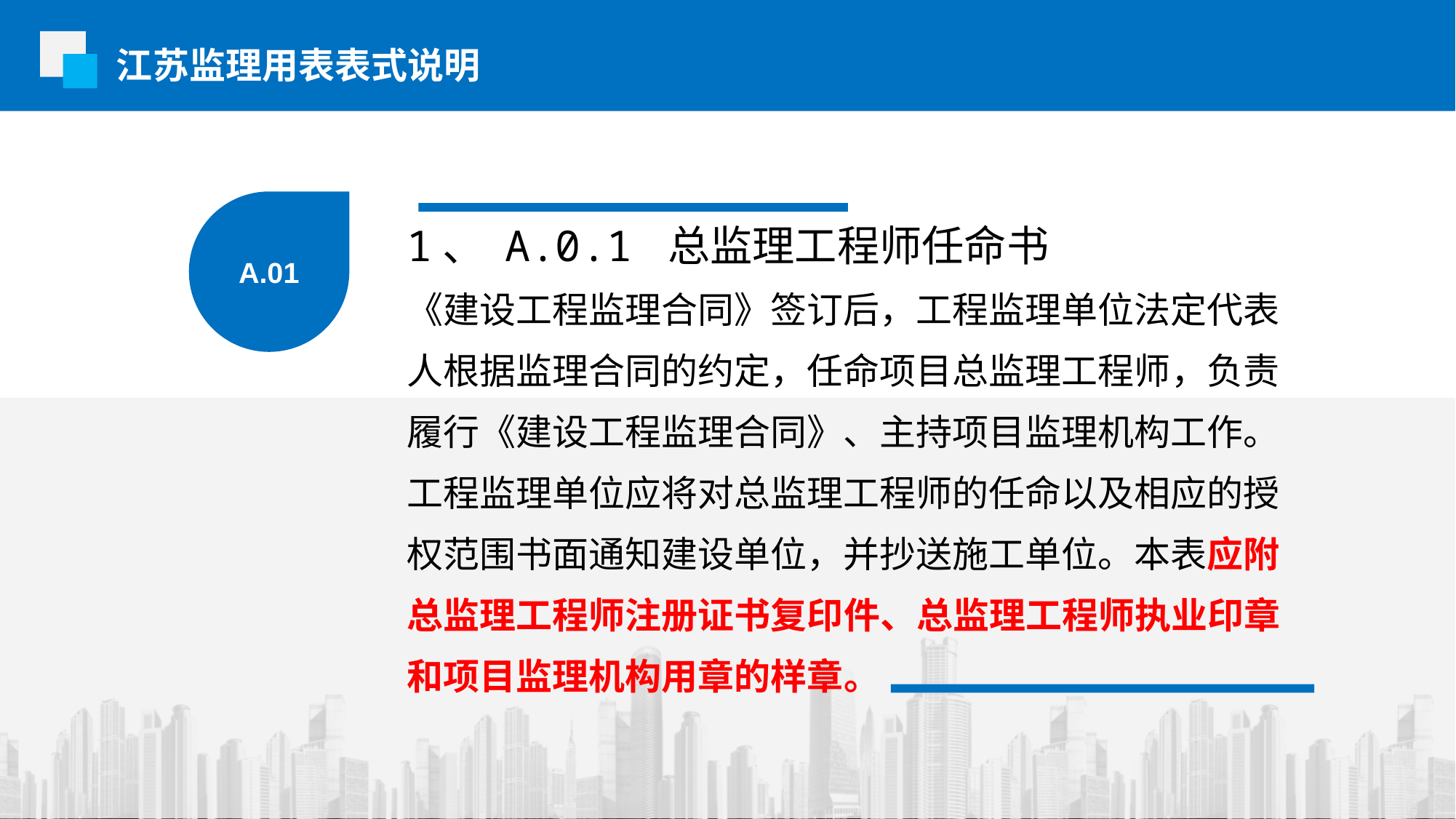

江苏监理用表表式说明

A.01

1、 A.0.1 总监理工程师任命书
《建设工程监理合同》签订后，工程监理单位法定代表人根据监理合同的约定，任命项目总监理工程师，负责履行《建设工程监理合同》、主持项目监理机构工作。工程监理单位应将对总监理工程师的任命以及相应的授权范围书面通知建设单位，并抄送施工单位。本表应附总监理工程师注册证书复印件、总监理工程师执业印章和项目监理机构用章的样章。